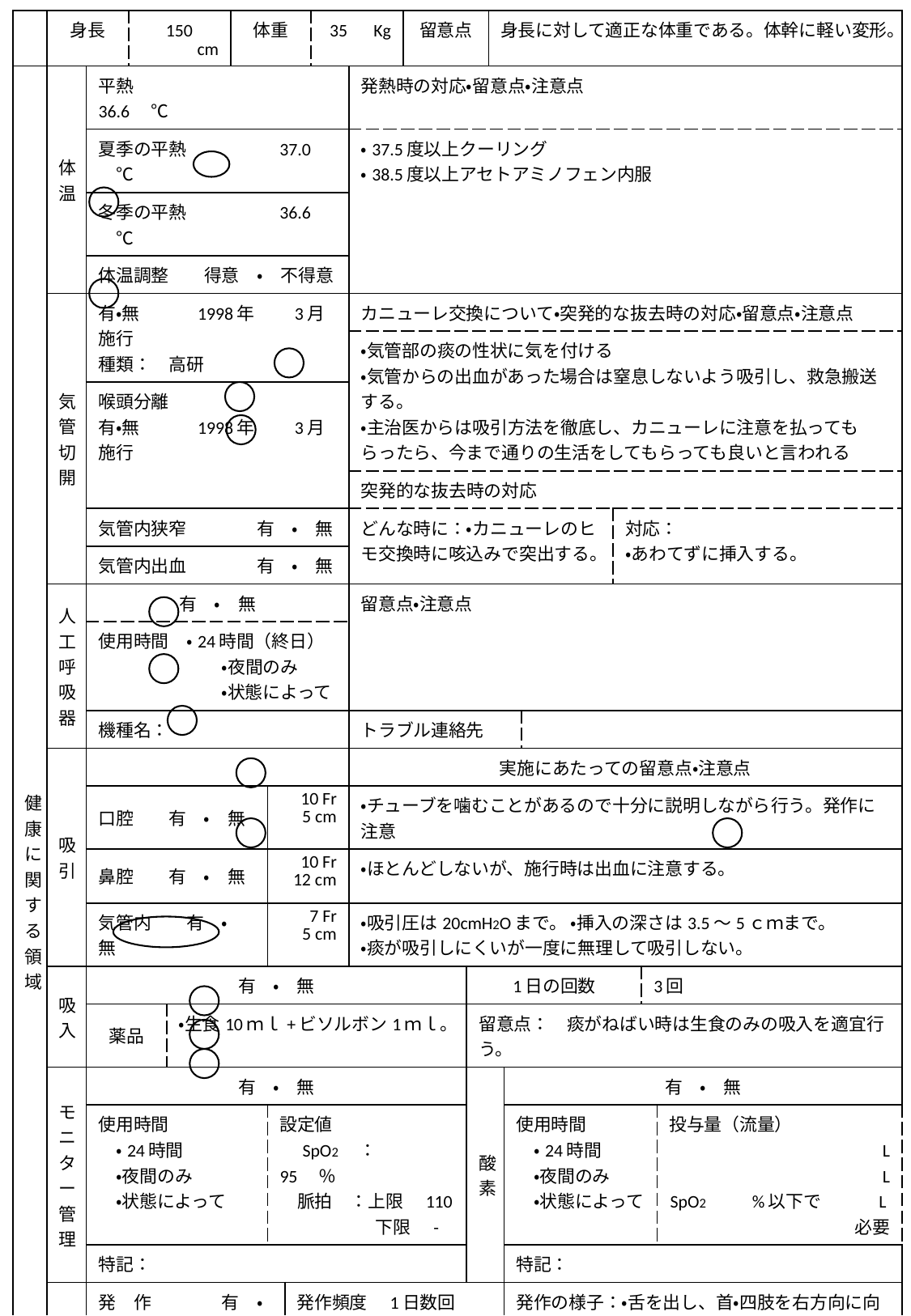

|  | 身長 |  | 150　cm |  | 体重 |  |  | 35　Kg |  | 留意点 |  | 身長に対して適正な体重である。体幹に軽い変形。 |  |  |  |  |  |
| --- | --- | --- | --- | --- | --- | --- | --- | --- | --- | --- | --- | --- | --- | --- | --- | --- | --- |
| 健康に関する領域 | 体温 | 平熱　　　　　　　　　　36.6　℃ |  |  |  |  |  |  | 発熱時の対応・留意点・注意点 |  |  |  |  |  |  |  |  |
|  |  | 夏季の平熱　　　　　37.0　℃ |  |  |  |  |  |  | ・37.5度以上クーリング ・38.5度以上アセトアミノフェン内服 |  |  |  |  |  |  |  |  |
|  |  | 冬季の平熱　　　　　36.6　℃ |  |  |  |  |  |  |  |  |  |  |  |  |  |  |  |
|  |  | 体温調整　　得意　・　不得意 |  |  |  |  |  |  |  |  |  |  |  |  |  |  |  |
|  | 気管切開 | 有・無　　　1998年　　3月施行 種類：　高研 |  |  |  |  |  |  | カニューレ交換について・突発的な抜去時の対応・留意点・注意点 |  |  |  |  |  |  |  |  |
|  |  |  |  |  |  |  |  |  | ・気管部の痰の性状に気を付ける ・気管からの出血があった場合は窒息しないよう吸引し、救急搬送する。 ・主治医からは吸引方法を徹底し、カニューレに注意を払ってもらったら、今まで通りの生活をしてもらっても良いと言われる |  |  |  |  |  |  |  |  |
|  |  | 喉頭分離 有・無　　　1998年　　3月施行 |  |  |  |  |  |  |  |  |  |  |  |  |  |  |  |
|  |  |  |  |  |  |  |  |  | 突発的な抜去時の対応 |  |  |  |  |  |  |  |  |
|  |  | 気管内狭窄　　　　有　・　無 |  |  |  |  |  |  | どんな時に：・カニューレのヒモ交換時に咳込みで突出する。 |  |  |  |  |  | 対応： ・あわてずに挿入する。 |  |  |
|  |  | 気管内出血　　　　有　・　無 |  |  |  |  |  |  |  |  |  |  |  |  |  |  |  |
|  | 人工呼吸器 | 有　・　無 |  |  |  |  |  |  | 留意点・注意点 |  |  |  |  |  |  |  |  |
|  |  | 使用時間　・24時間（終日） 　　　　　　　・夜間のみ 　　　　　　　・状態によって |  |  |  |  |  |  |  |  |  |  |  |  |  |  |  |
|  |  | 機種名： |  |  |  |  |  |  | トラブル連絡先 |  |  |  |  |  |  |  |  |
|  | 吸引 |  |  |  |  |  |  |  | 実施にあたっての留意点・注意点 |  |  |  |  |  |  |  |  |
|  |  | 口腔　　有　・　無 |  |  |  | 10 Fr 5 cm |  |  | ・チューブを噛むことがあるので十分に説明しながら行う。発作に注意 |  |  |  |  |  |  |  |  |
|  |  | 鼻腔　　有　・　無 |  |  |  | 10 Fr 12 cm |  |  | ・ほとんどしないが、施行時は出血に注意する。 |  |  |  |  |  |  |  |  |
|  |  | 気管内　　有　・　無 |  |  |  | 7 Fr 5 cm |  |  | ・吸引圧は20cmH2Oまで。 ・挿入の深さは3.5～5ｃｍまで。 ・痰が吸引しにくいが一度に無理して吸引しない。 |  |  |  |  |  |  |  |  |
|  | 吸入 | 有　・　無 |  |  |  |  |  |  |  |  | 1日の回数 |  |  |  |  | 3回 |  |
|  |  | 薬品 |  | ・生食10ｍｌ+ビソルボン1ｍｌ。 |  |  |  |  |  |  | 留意点：　痰がねばい時は生食のみの吸入を適宜行う。 |  |  |  |  |  |  |
|  | モニター管理 | 有　・　無 |  |  |  |  |  |  |  |  | 酸素 |  | 有　・　無 |  |  |  |  |
|  |  | 使用時間 　・24時間 　・夜間のみ 　・状態によって |  |  |  | 設定値 　SpO2　：　　　　95　％ 　脈拍　：上限　110 　　　　　 下限　- |  |  |  |  |  |  | 使用時間 　・24時間 　・夜間のみ 　・状態によって |  |  |  | 投与量（流量） 　　　　L 　　　　L SpO2 　 %以下で　　　L必要 |
|  |  | 特記： |  |  |  |  |  |  |  |  |  |  | 特記： |  |  |  |  |
|  | てんかん | 発　作　　　　有　・　無 |  |  |  |  | 発作頻度　1日数回 |  |  |  |  |  | 発作の様子：・舌を出し、首・四肢を右方向に向け、眼球を左右に動かす。・大きくガクンと体を動かす。 ・15分以上継続する時はダイアップ座薬6ｍｇ挿入 |  |  |  |  |
|  |  | 過去の発作　有　・　無 |  |  |  |  | 持続時間　1-2分（～5分） |  |  |  |  |  |  |  |  |  |  |
|  |  | 脳波の異常　有　・　無 |  |  |  |  | 好発時刻　寝起き |  |  |  |  |  |  |  |  |  |  |
|  | 骨折 | 既往歴・部位・原因 |  |  |  |  |  |  |  |  |  |  |  |  |  |  |  |
|  |  | ・骨折はないが四肢の拘縮・可動域制限があるため骨折しやすい。 |  |  |  |  |  |  |  |  |  |  |  |  |  |  |  |
|  | その他 | 健康面で気になること・服薬について（方法・注意点） |  |  |  |  |  |  |  |  |  |  |  |  |  |  |  |
|  |  | ・気管内出血の再発は予測される。吸引・カニューレ交換、入浴、移動等を注意する。 ・吸引がカニューレ内のため、排痰困難も常時ある。　 ・経口チューブが飲み込みにくい時がある。 ・経口からの薬を嫌がるため、チューブの挿入が上手く出来ない時はゼリー等も考える必要がある。 |  |  |  |  |  |  |  |  |  |  |  |  |  |  |  |